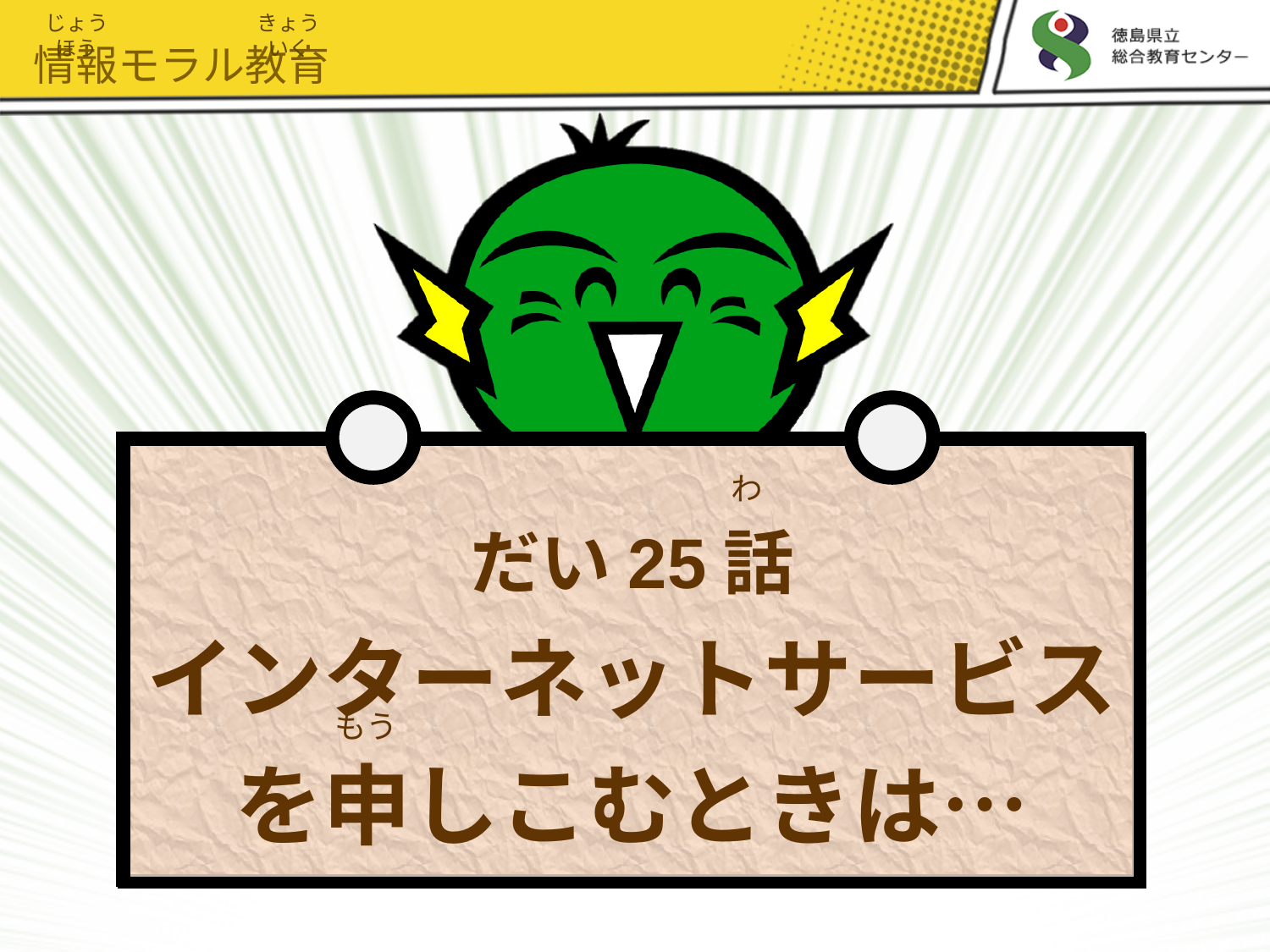

じょうほう
きょういく
情報モラル教育
# だい25話 インターネットサービスを申しこむときは…
わ
もう